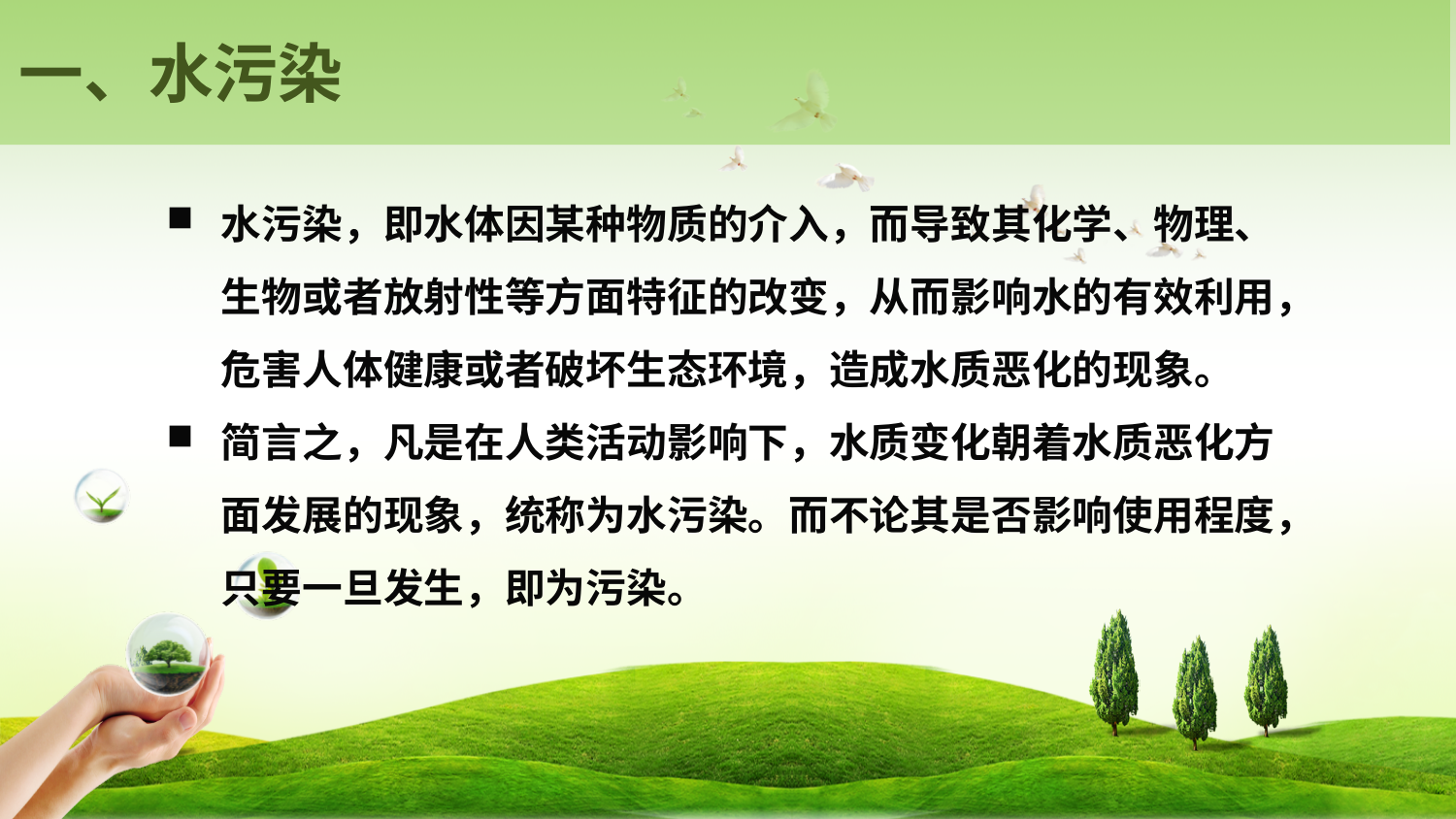

一、水污染
水污染，即水体因某种物质的介入，而导致其化学、物理、生物或者放射性等方面特征的改变，从而影响水的有效利用，危害人体健康或者破坏生态环境，造成水质恶化的现象。
简言之，凡是在人类活动影响下，水质变化朝着水质恶化方面发展的现象，统称为水污染。而不论其是否影响使用程度，只要一旦发生，即为污染。